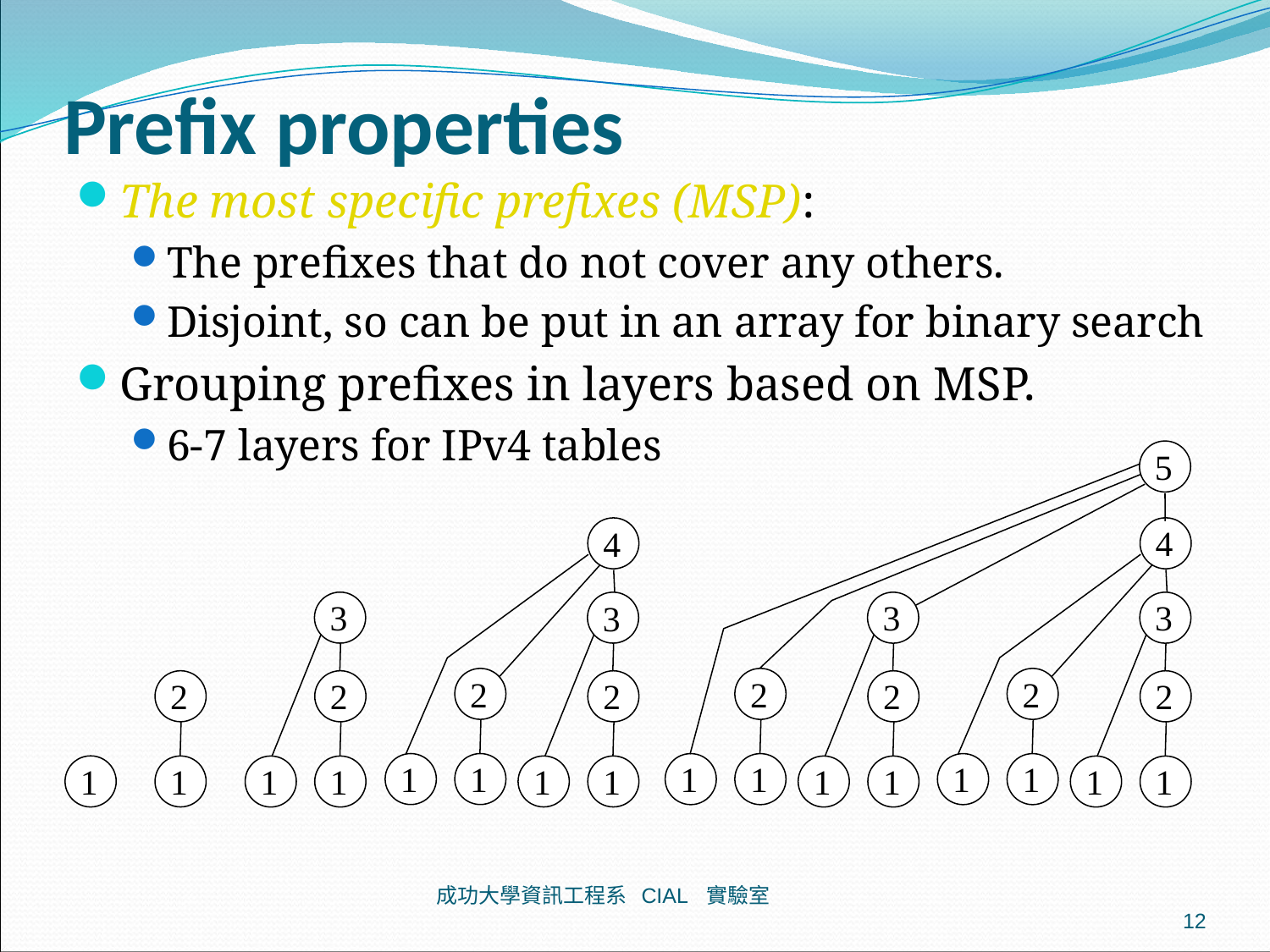

# Prefix properties
The most specific prefixes (MSP):
The prefixes that do not cover any others.
Disjoint, so can be put in an array for binary search
Grouping prefixes in layers based on MSP.
6-7 layers for IPv4 tables

5

4

3

2

1

1

2

1

1

3

2

1

1

2

1

1

4

3

2

1

1

2

1

1

3

2

1

1

2

1

1
成功大學資訊工程系  CIAL 實驗室

12